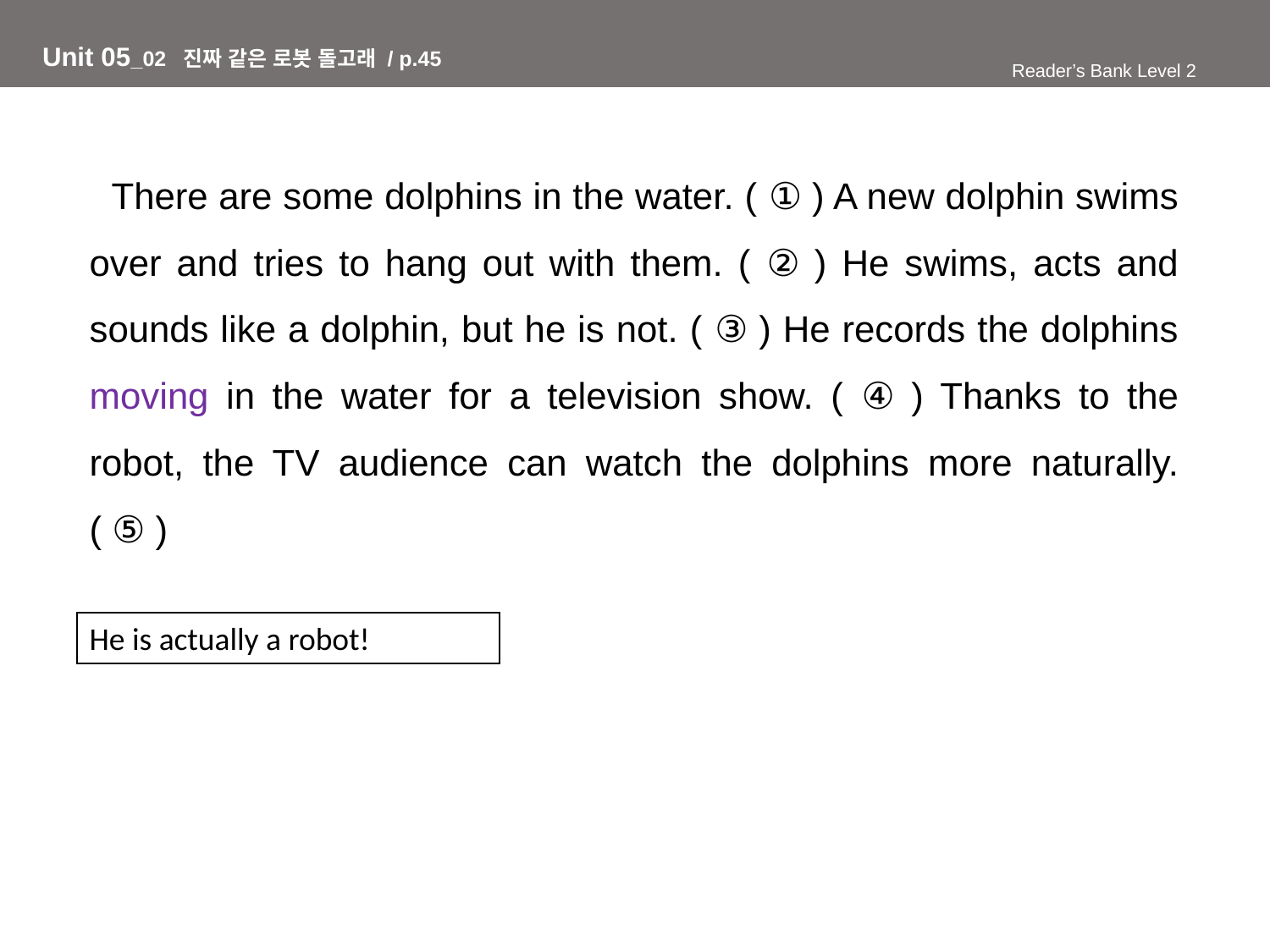

# Unit 05_02  진짜 같은 로봇 돌고래 / p.45
Reader’s Bank Level 2

  There are some dolphins in the water. ( ① ) A new dolphin swims over and tries to hang out with them. ( ② ) He swims, acts and sounds like a dolphin, but he is not. ( ③ ) He records the dolphins moving in the water for a television show. ( ④ ) Thanks to the robot, the TV audience can watch the dolphins more naturally. ( ⑤ )
He is actually a robot!